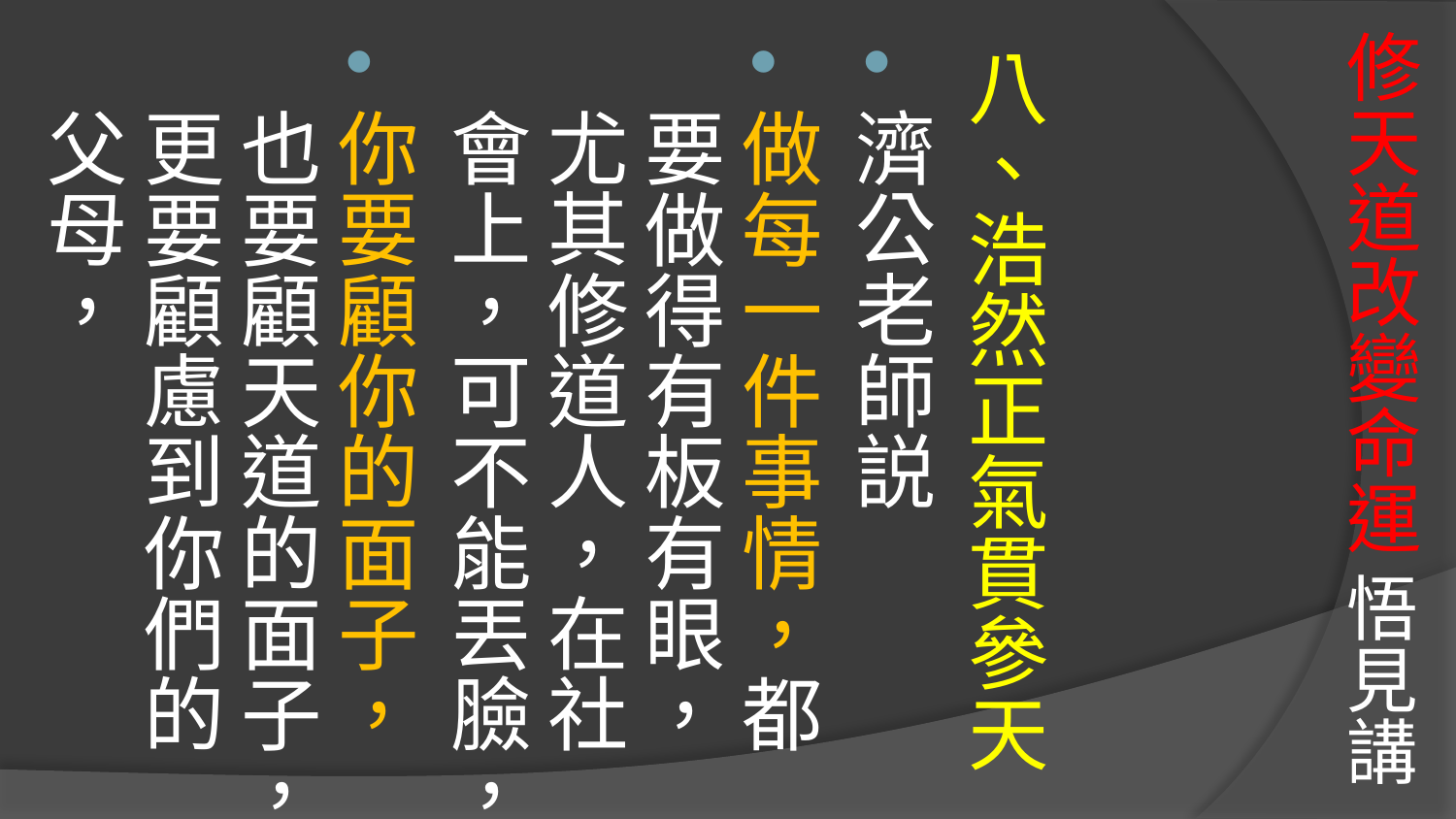

# 修天道改變命運 悟見講
八、浩然正氣貫參天
濟公老師説
做每一件事情，都要做得有板有眼，尤其修道人，在社會上，可不能丟臉，
你要顧你的面子，也要顧天道的面子，更要顧慮到你們的父母，